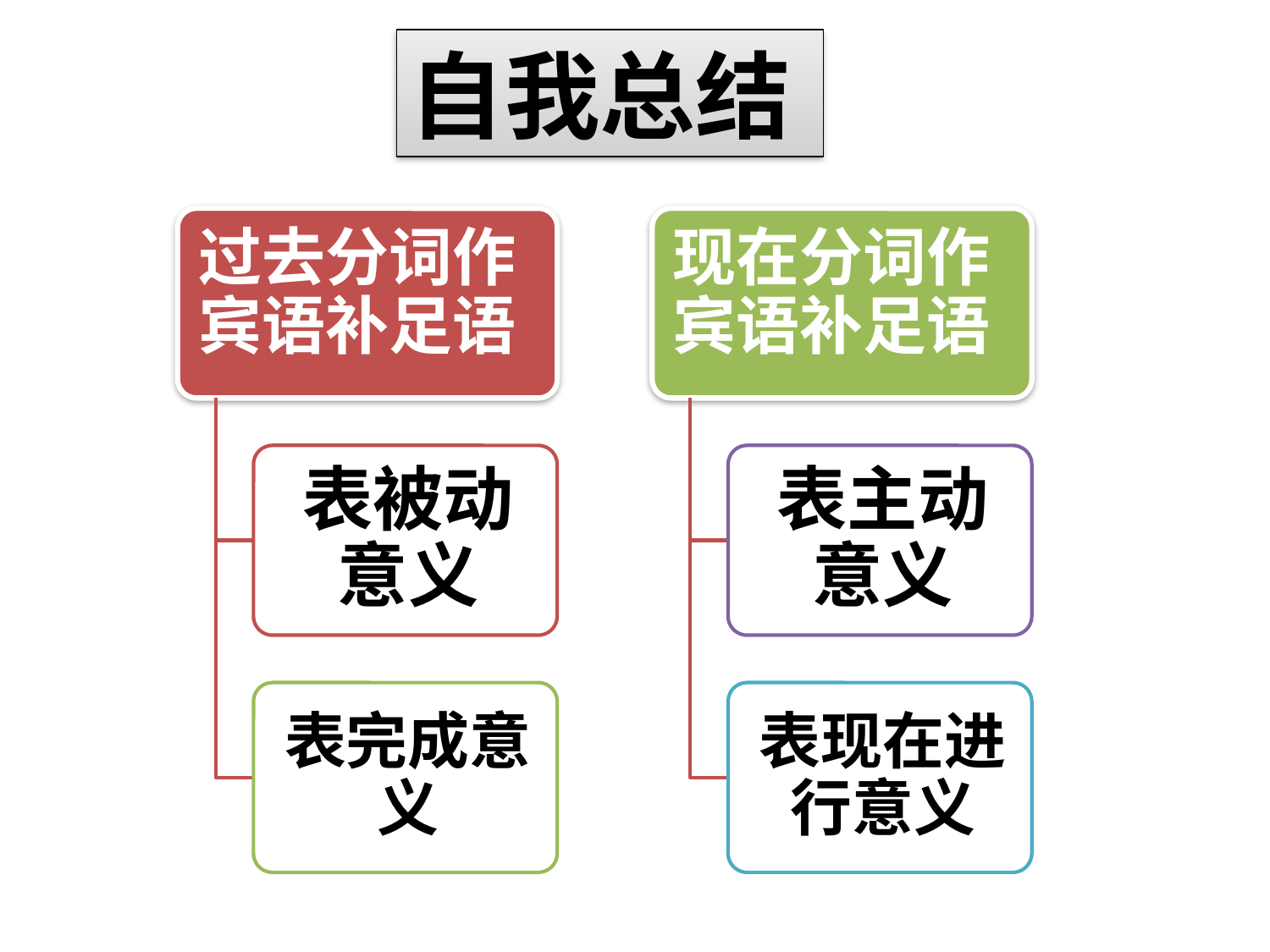

自我总结
过去分词作宾语补足语
表被动意义
表完成意义
现在分词作宾语补足语
表主动意义
表现在进行意义